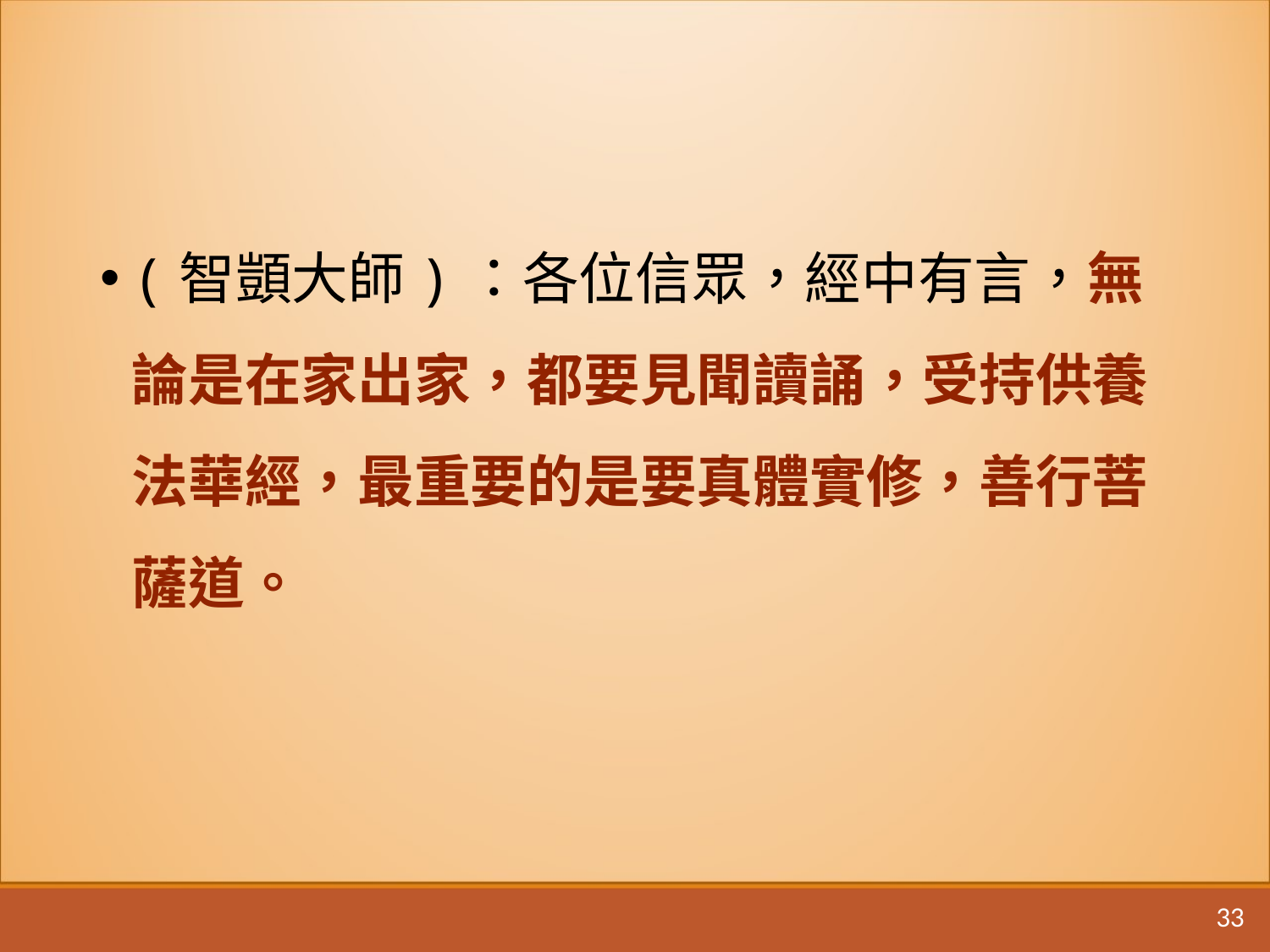

(智顗大師)：各位信眾，經中有言，無論是在家出家，都要見聞讀誦，受持供養法華經，最重要的是要真體實修，善行菩薩道。

33